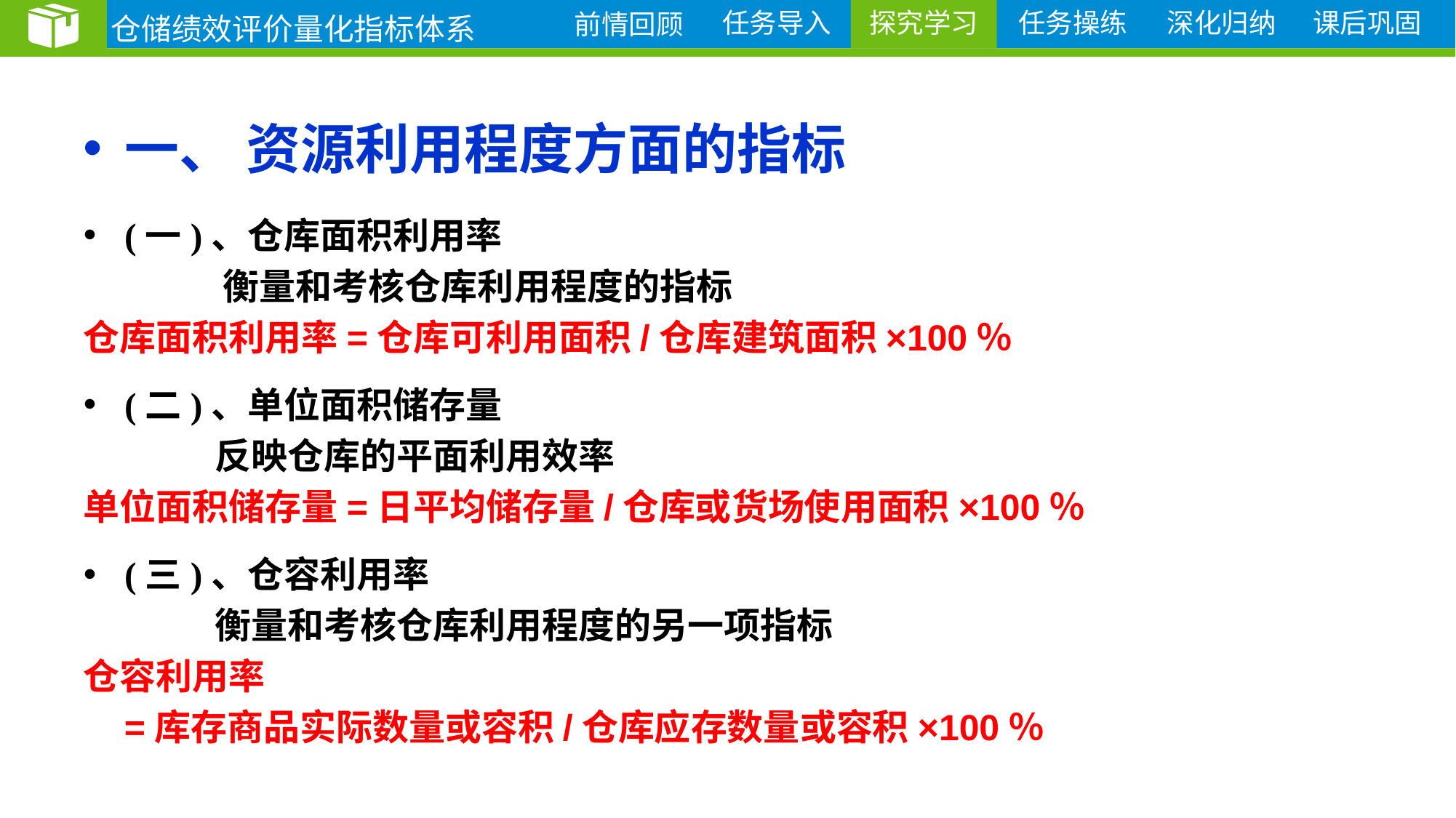

仓储绩效评价量化指标体系
探究学习
一、 资源利用程度方面的指标

(一)、仓库面积利用率
                衡量和考核仓库利用程度的指标
仓库面积利用率=仓库可利用面积/仓库建筑面积×100％

(二)、单位面积储存量
               反映仓库的平面利用效率
单位面积储存量=日平均储存量/仓库或货场使用面积×100％

(三)、仓容利用率
               衡量和考核仓库利用程度的另一项指标
仓容利用率
    =库存商品实际数量或容积/仓库应存数量或容积×100％